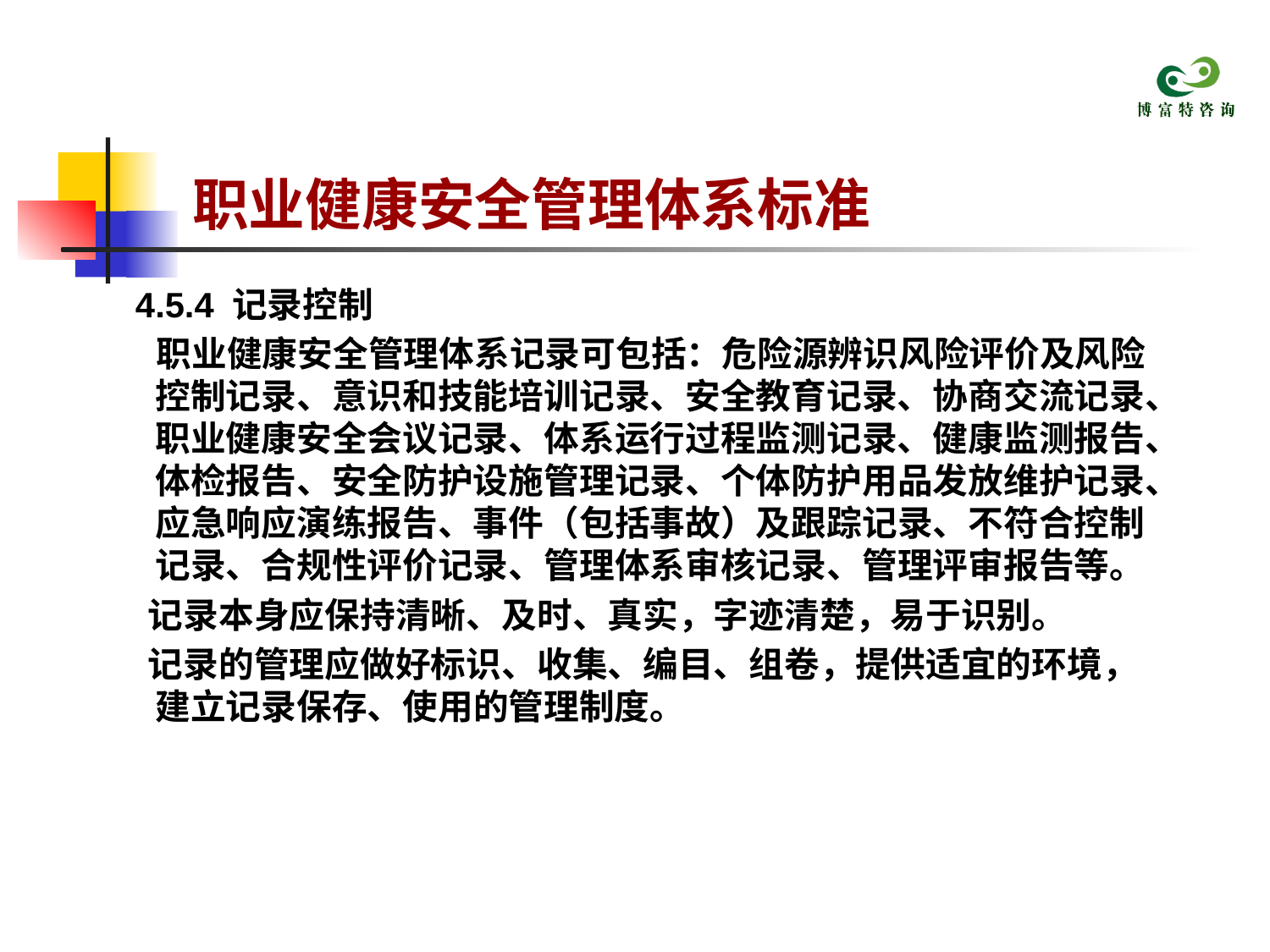

# 职业健康安全管理体系标准
   4.5.4 记录控制
     职业健康安全管理体系记录可包括：危险源辨识风险评价及风险控制记录、意识和技能培训记录、安全教育记录、协商交流记录、职业健康安全会议记录、体系运行过程监测记录、健康监测报告、体检报告、安全防护设施管理记录、个体防护用品发放维护记录、应急响应演练报告、事件（包括事故）及跟踪记录、不符合控制记录、合规性评价记录、管理体系审核记录、管理评审报告等。
    记录本身应保持清晰、及时、真实，字迹清楚，易于识别。
    记录的管理应做好标识、收集、编目、组卷，提供适宜的环境，建立记录保存、使用的管理制度。
147